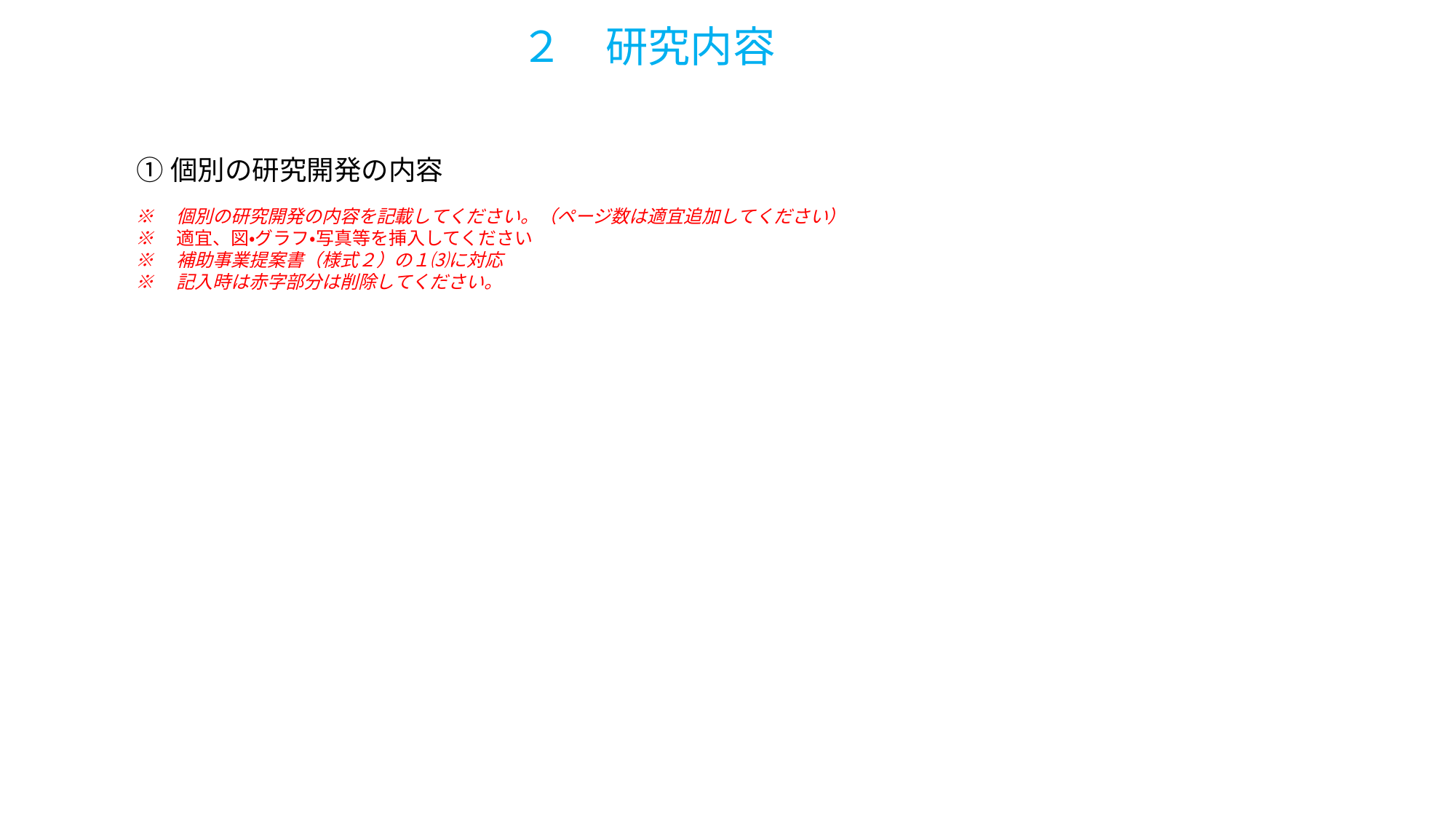

２　研究内容
①個別の研究開発の内容
※　個別の研究開発の内容を記載してください。（ページ数は適宜追加してください）
※　適宜、図・グラフ・写真等を挿入してください
※　補助事業提案書（様式２）の１⑶に対応
※　記入時は赤字部分は削除してください。